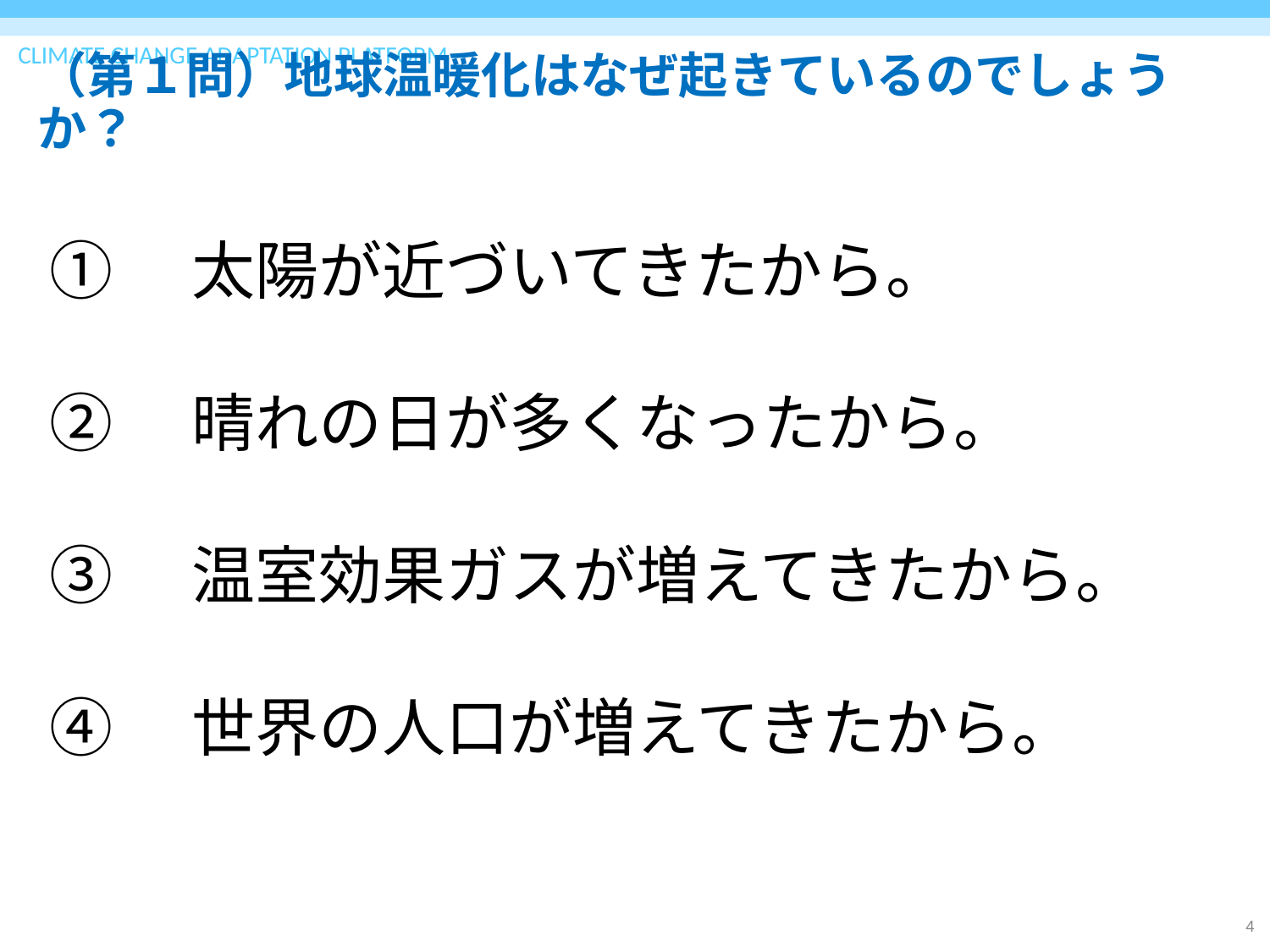

# （第１問）地球温暖化はなぜ起きているのでしょうか？
①　太陽が近づいてきたから。

②　晴れの日が多くなったから。

③　温室効果ガスが増えてきたから。

④　世界の人口が増えてきたから。
4